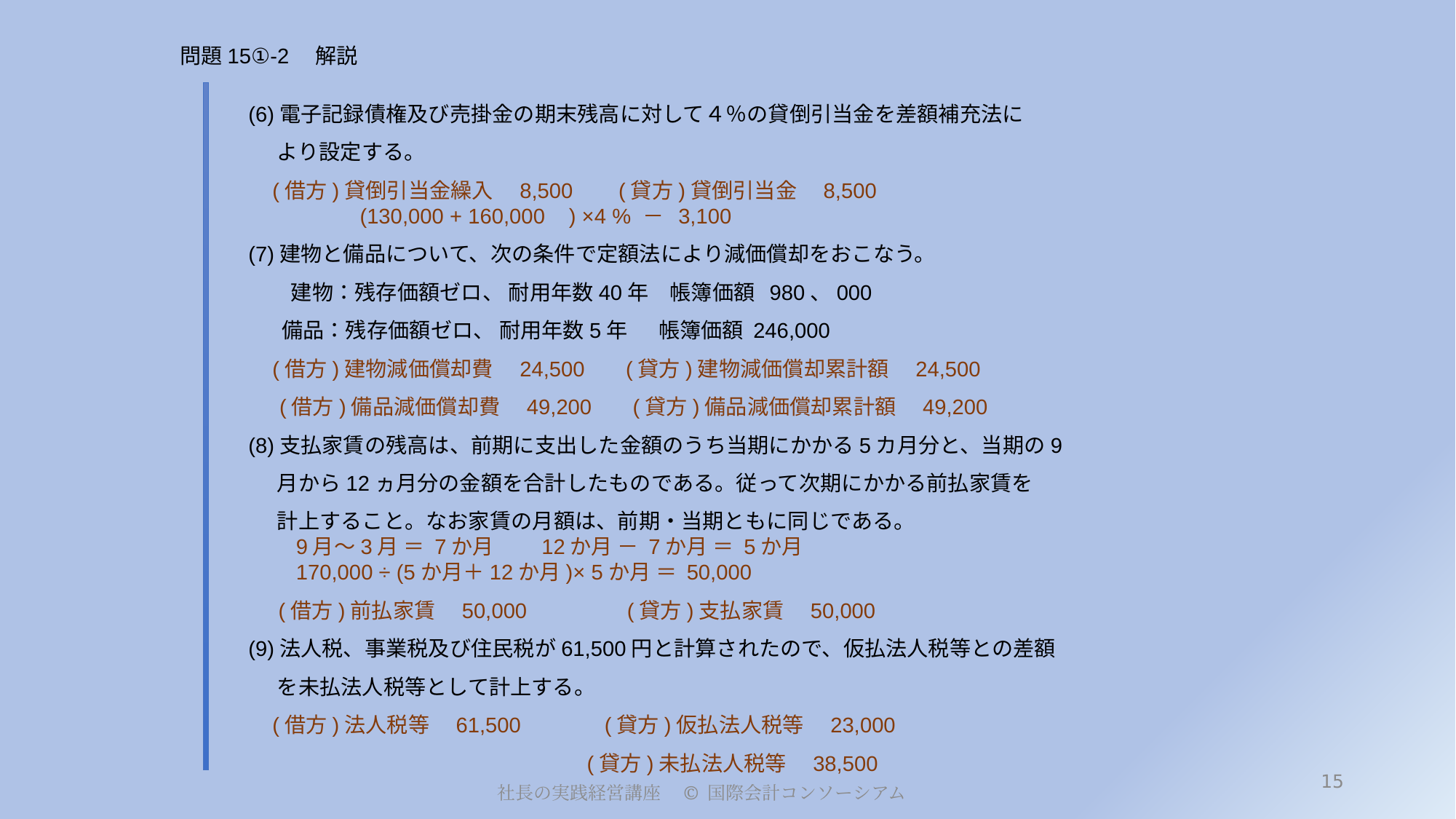

# 問題15①-2　解説

(6)電子記録債権及び売掛金の期末残高に対して４％の貸倒引当金を差額補充法に
     より設定する。
    (借方)貸倒引当金繰入　8,500　   (貸方)貸倒引当金　8,500
　　　　　(130,000 + 160,000    ) ×4 % －  3,100
(7)建物と備品について、次の条件で定額法により減価償却をおこなう。
　　建物：残存価額ゼロ、 耐用年数40年　帳簿価額  980、000
      備品：残存価額ゼロ、 耐用年数5年　  帳簿価額 246,000
    (借方)建物減価償却費　24,500　  (貸方)建物減価償却累計額　24,500
　 (借方)備品減価償却費　49,200　  (貸方)備品減価償却累計額　49,200
(8)支払家賃の残高は、前期に支出した金額のうち当期にかかる5カ月分と、当期の9
     月から12ヵ月分の金額を合計したものである。従って次期にかかる前払家賃を
     計上すること。なお家賃の月額は、前期・当期ともに同じである。
　　9月～3月 ＝ 7か月　　12か月 － 7か月 ＝ 5か月
　　170,000 ÷ (5か月＋12か月)× 5か月 ＝ 50,000
     (借方)前払家賃　50,000　　　　 (貸方)支払家賃　50,000
(9)法人税、事業税及び住民税が61,500円と計算されたので、仮払法人税等との差額
     を未払法人税等として計上する。
    (借方)法人税等　61,500　           (貸方)仮払法人税等　23,000
　　　　　　　　　　  　　　　　 (貸方)未払法人税等　38,500
15
社長の実践経営講座　© 国際会計コンソーシアム